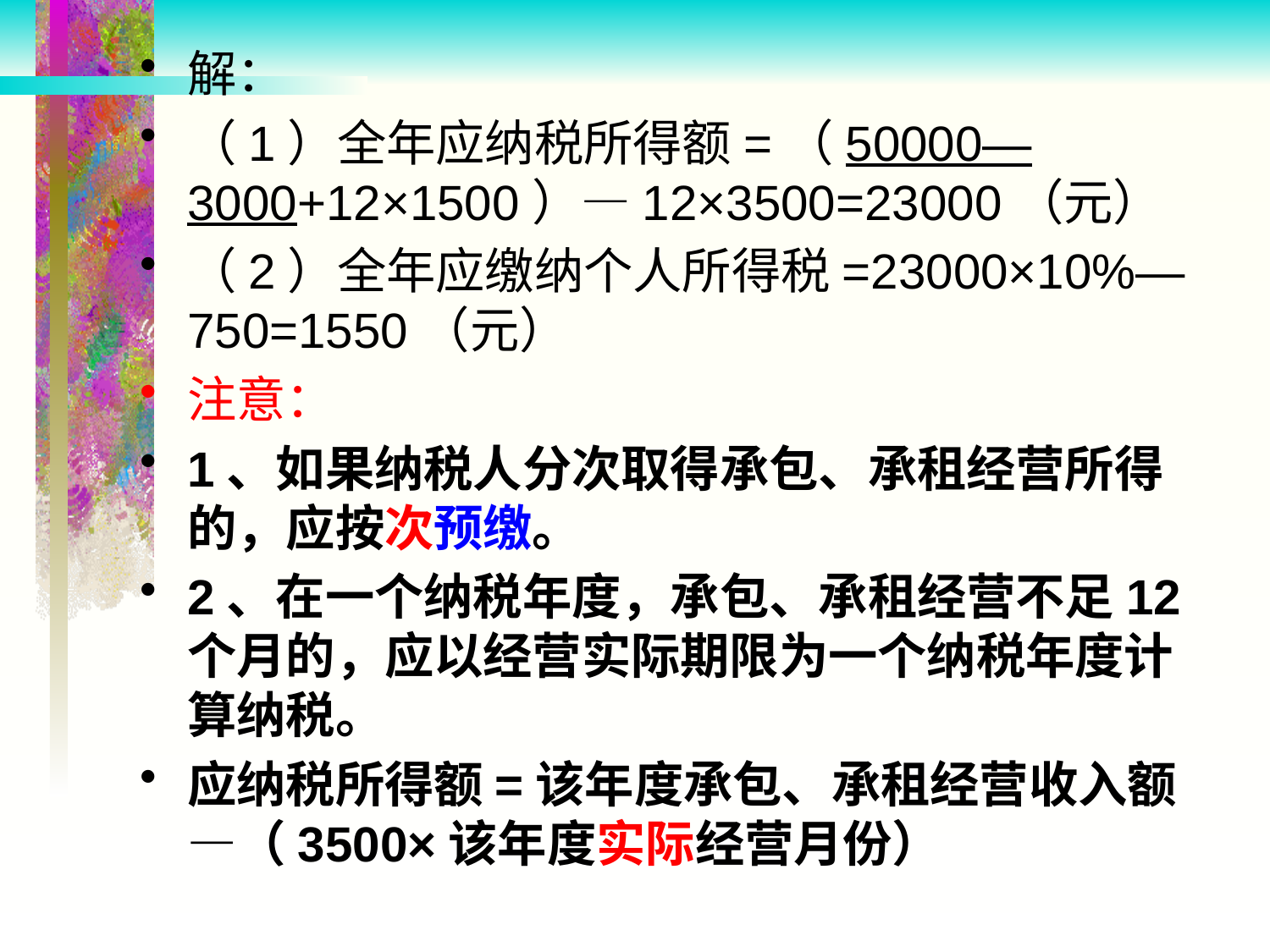

解：
（1）全年应纳税所得额=（50000—3000+12×1500）—12×3500=23000（元）
（2）全年应缴纳个人所得税=23000×10%—750=1550（元）
注意：
1、如果纳税人分次取得承包、承租经营所得的，应按次预缴。
2、在一个纳税年度，承包、承租经营不足12个月的，应以经营实际期限为一个纳税年度计算纳税。
应纳税所得额=该年度承包、承租经营收入额—（3500×该年度实际经营月份）